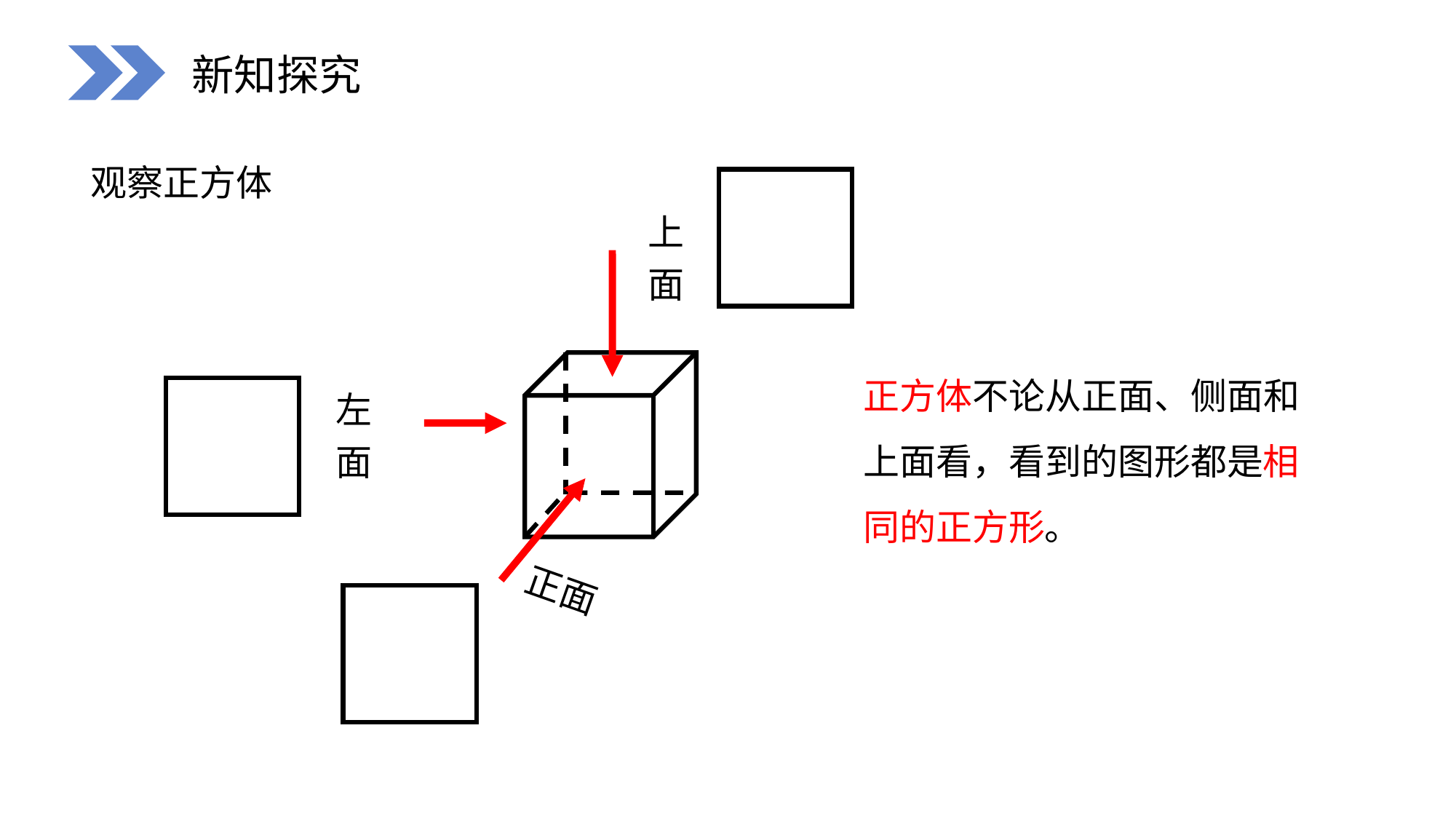

新知探究
观察正方体

上面

正方体不论从正面、侧面和上面看，看到的图形都是相同的正方形。

左面

正面